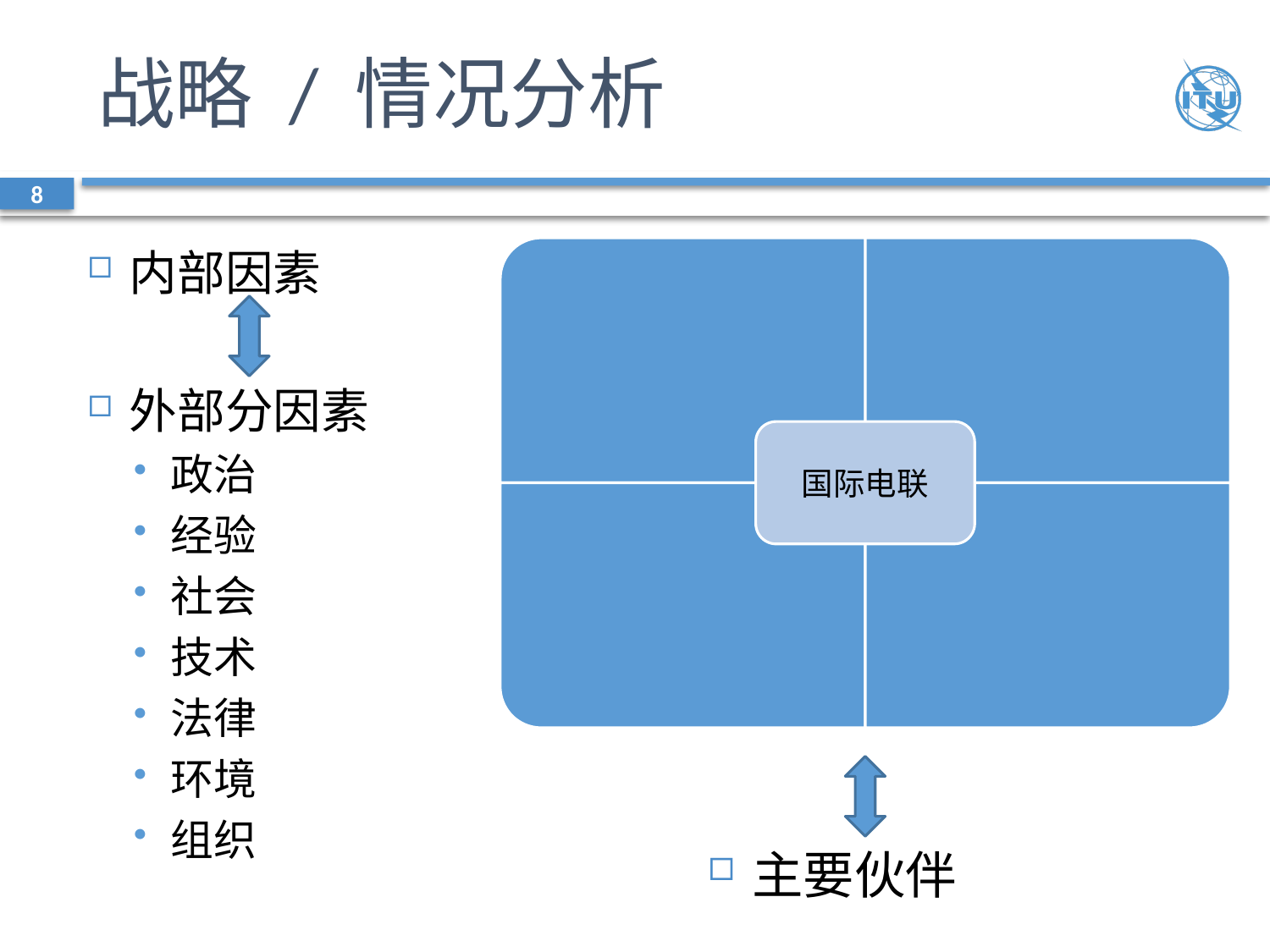

# 战略 / 情况分析
8
内部因素

外部分因素
政治
经验
社会
技术
法律
环境
组织

国际电联
优势
弱势
机遇
威胁

主要伙伴